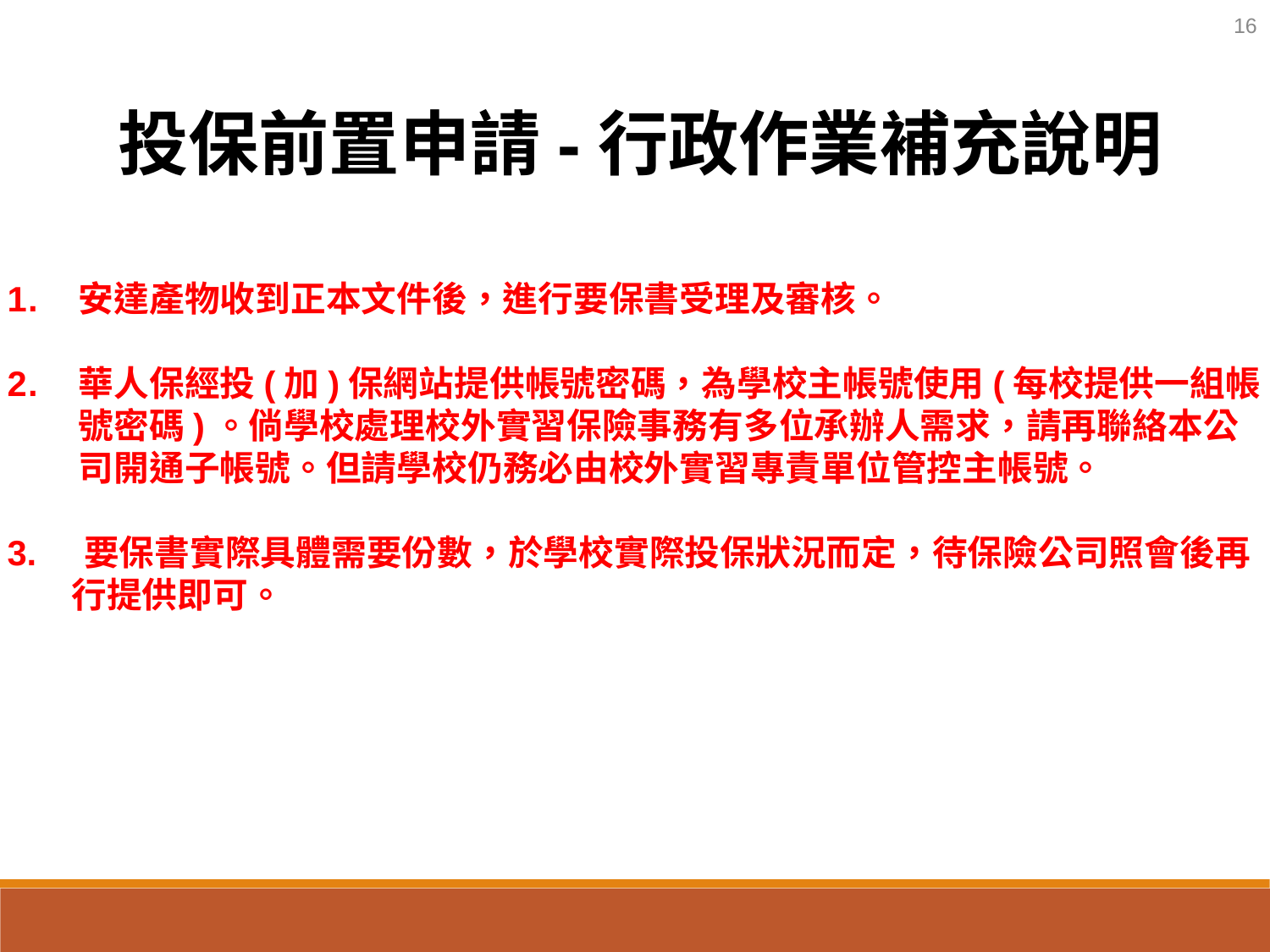

16
投保前置申請-行政作業補充說明

安達產物收到正本文件後，進行要保書受理及審核。

華人保經投(加)保網站提供帳號密碼，為學校主帳號使用(每校提供一組帳號密碼)。倘學校處理校外實習保險事務有多位承辦人需求，請再聯絡本公司開通子帳號。但請學校仍務必由校外實習專責單位管控主帳號。

3.    要保書實際具體需要份數，於學校實際投保狀況而定，待保險公司照會後再          行提供即可。